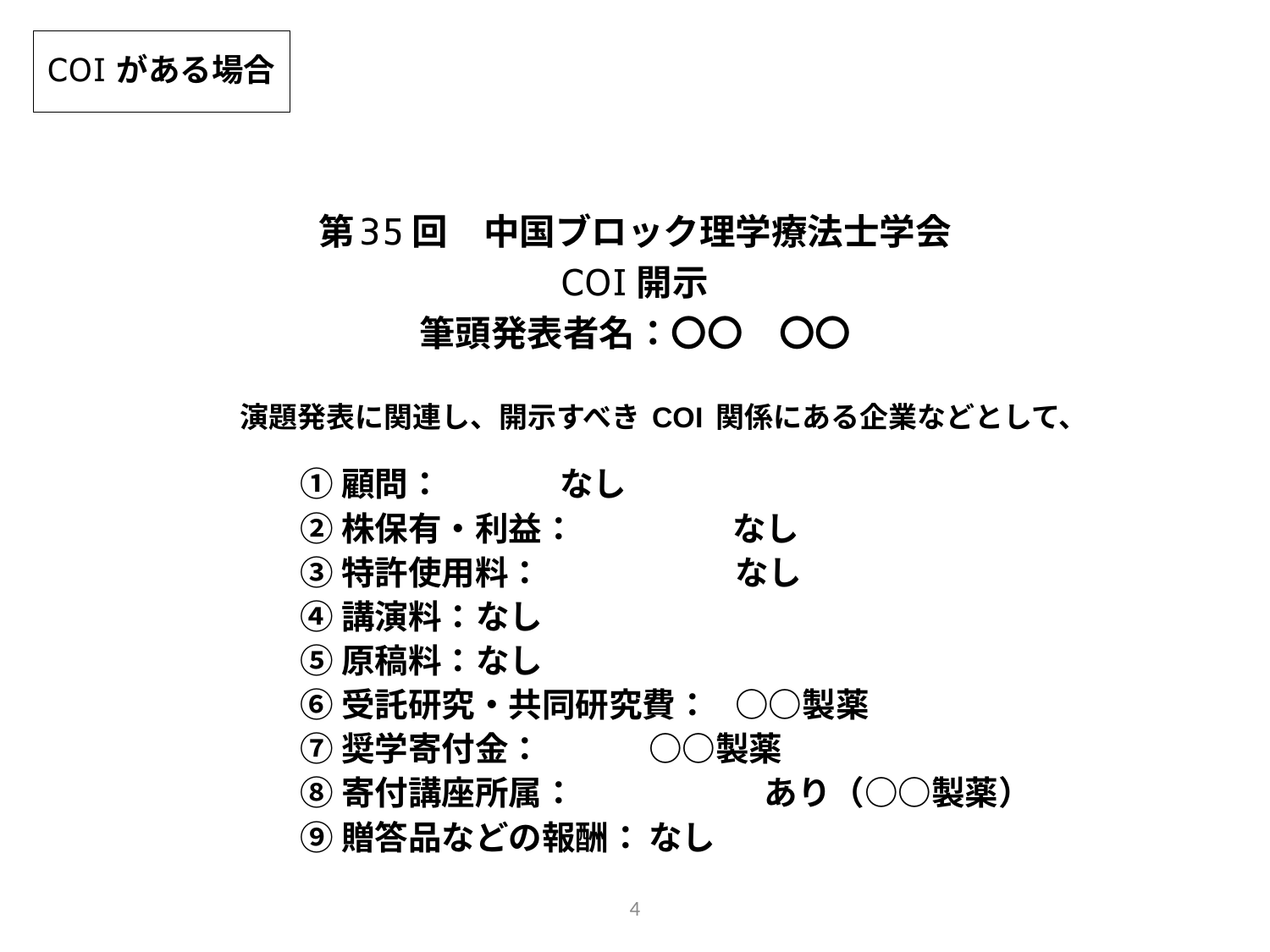

# COIがある場合
第35回　中国ブロック理学療法士学会
COI開示
筆頭発表者名：〇〇　〇〇

　　演題発表に関連し、開示すべき COI 関係にある企業などとして、

　　　　　　① 顧問：			           なし
　　　　　　② 株保有・利益：		           なし
　　　　　　③ 特許使用料：	　　　　	なし
　　　　　　④ 講演料：			なし
　　　　　　⑤ 原稿料：			なし
　　　　　　⑥ 受託研究・共同研究費：	○○製薬
　　　　　　⑦ 奨学寄付金：	           	○○製薬
　　　　　　⑧ 寄付講座所属：		　　　  あり（○○製薬）
　　　　　　⑨ 贈答品などの報酬：		なし

4